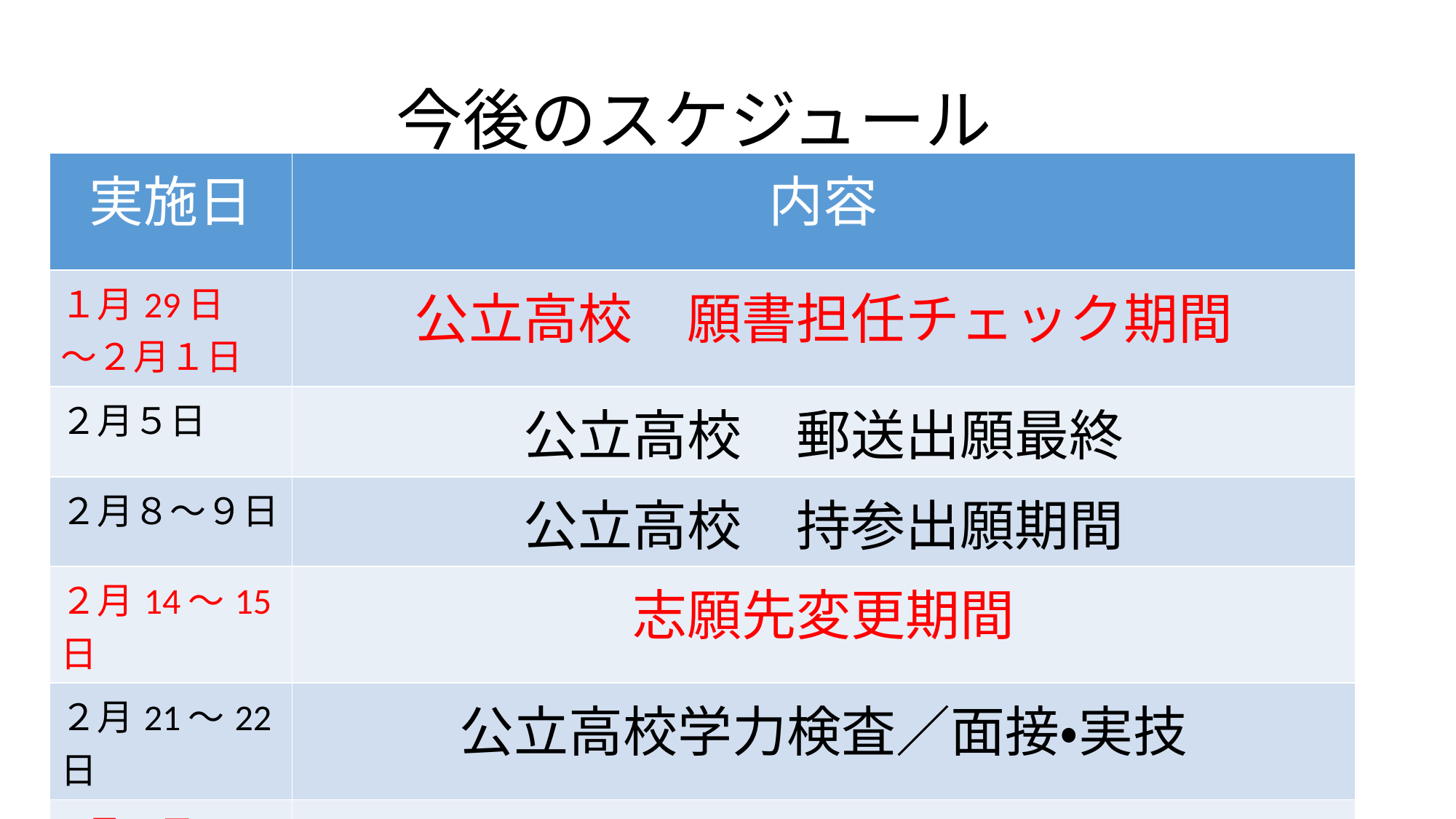

# 今後のスケジュール
| 実施日 | 内容 |
| --- | --- |
| １月29日 ～２月１日 | 公立高校　願書担任チェック期間 |
| ２月５日 | 公立高校　郵送出願最終 |
| ２月８～９日 | 公立高校　持参出願期間 |
| ２月14～15日 | 志願先変更期間 |
| ２月21～22日 | 公立高校学力検査／面接・実技 |
| 3月１日 | 公立高校合格発表 |